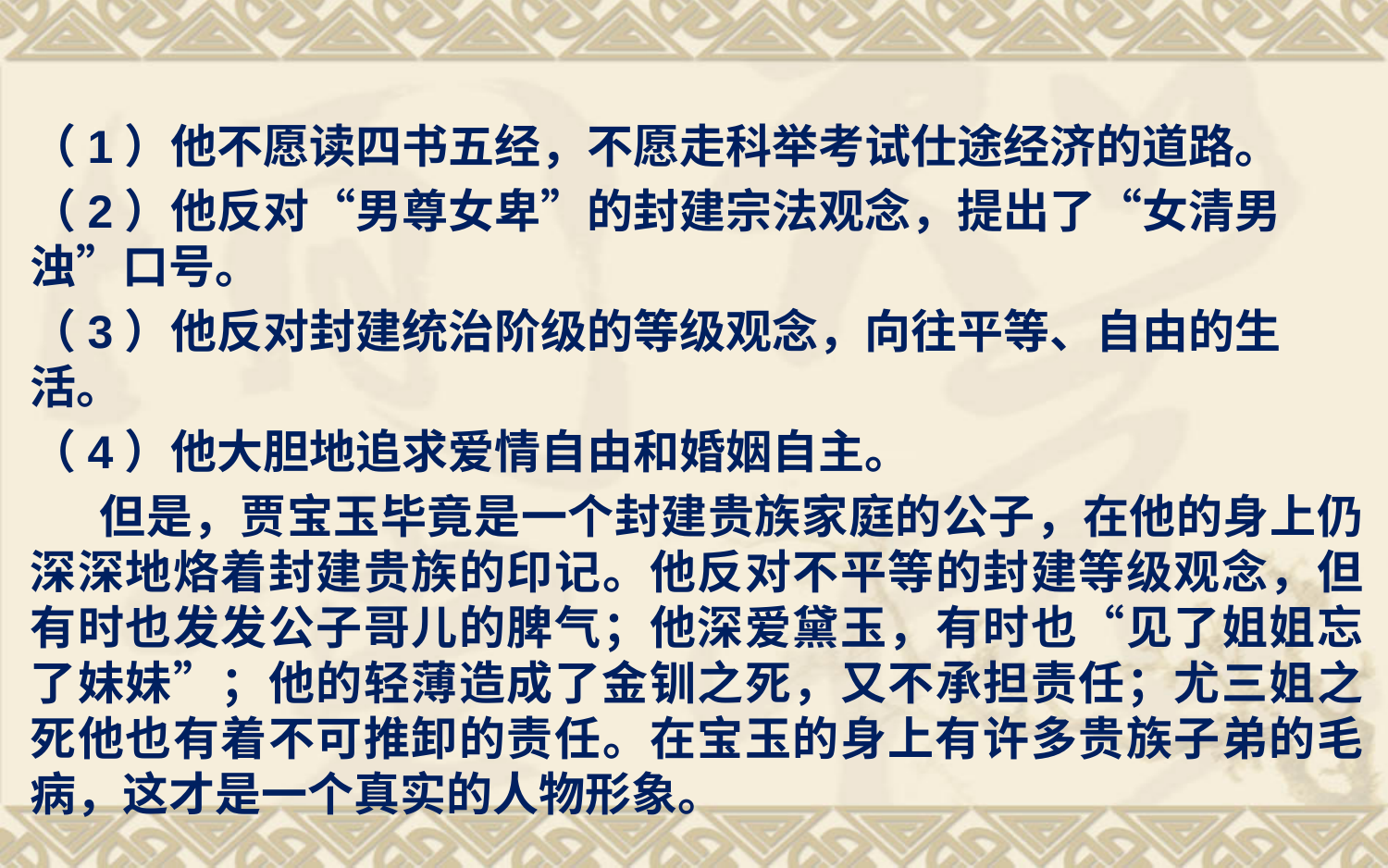

（1）他不愿读四书五经，不愿走科举考试仕途经济的道路。
（2）他反对“男尊女卑”的封建宗法观念，提出了“女清男浊”口号。
（3）他反对封建统治阶级的等级观念，向往平等、自由的生活。
（4）他大胆地追求爱情自由和婚姻自主。
但是，贾宝玉毕竟是一个封建贵族家庭的公子，在他的身上仍深深地烙着封建贵族的印记。他反对不平等的封建等级观念，但有时也发发公子哥儿的脾气；他深爱黛玉，有时也“见了姐姐忘了妹妹”；他的轻薄造成了金钏之死，又不承担责任；尤三姐之死他也有着不可推卸的责任。在宝玉的身上有许多贵族子弟的毛病，这才是一个真实的人物形象。